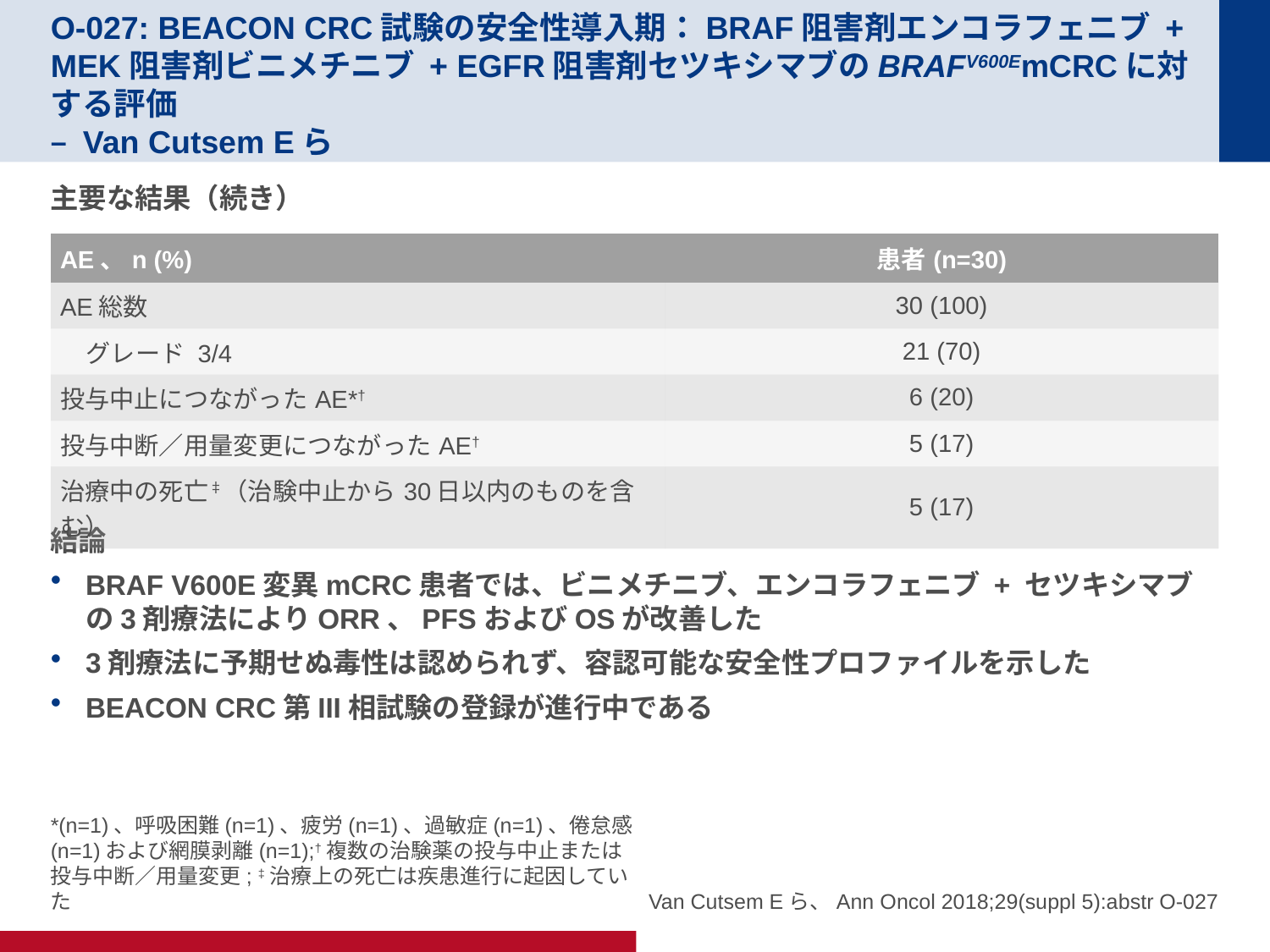

# O-027: BEACON CRC試験の安全性導入期：BRAF阻害剤エンコラフェニブ + MEK阻害剤ビニメチニブ + EGFR阻害剤セツキシマブのBRAFV600EmCRCに対する評価 – Van Cutsem Eら
主要な結果（続き）

結論
BRAF V600E変異mCRC患者では、ビニメチニブ、エンコラフェニブ + セツキシマブの3剤療法によりORR、PFSおよびOSが改善した
3剤療法に予期せぬ毒性は認められず、容認可能な安全性プロファイルを示した
BEACON CRC第III相試験の登録が進行中である

| AE、n (%) | 患者(n=30) |
| --- | --- |
| AE総数 | 30 (100) |
| グレード 3/4 | 21 (70) |
| 投与中止につながったAE\*† | 6 (20) |
| 投与中断／用量変更につながったAE† | 5 (17) |
| 治療中の死亡‡（治験中止から30日以内のものを含む） | 5 (17) |
*(n=1)、呼吸困難(n=1)、疲労(n=1)、過敏症(n=1)、倦怠感(n=1)および網膜剥離(n=1);†複数の治験薬の投与中止または投与中断／用量変更; ‡治療上の死亡は疾患進行に起因していた
Van Cutsem Eら、Ann Oncol 2018;29(suppl 5):abstr O-027